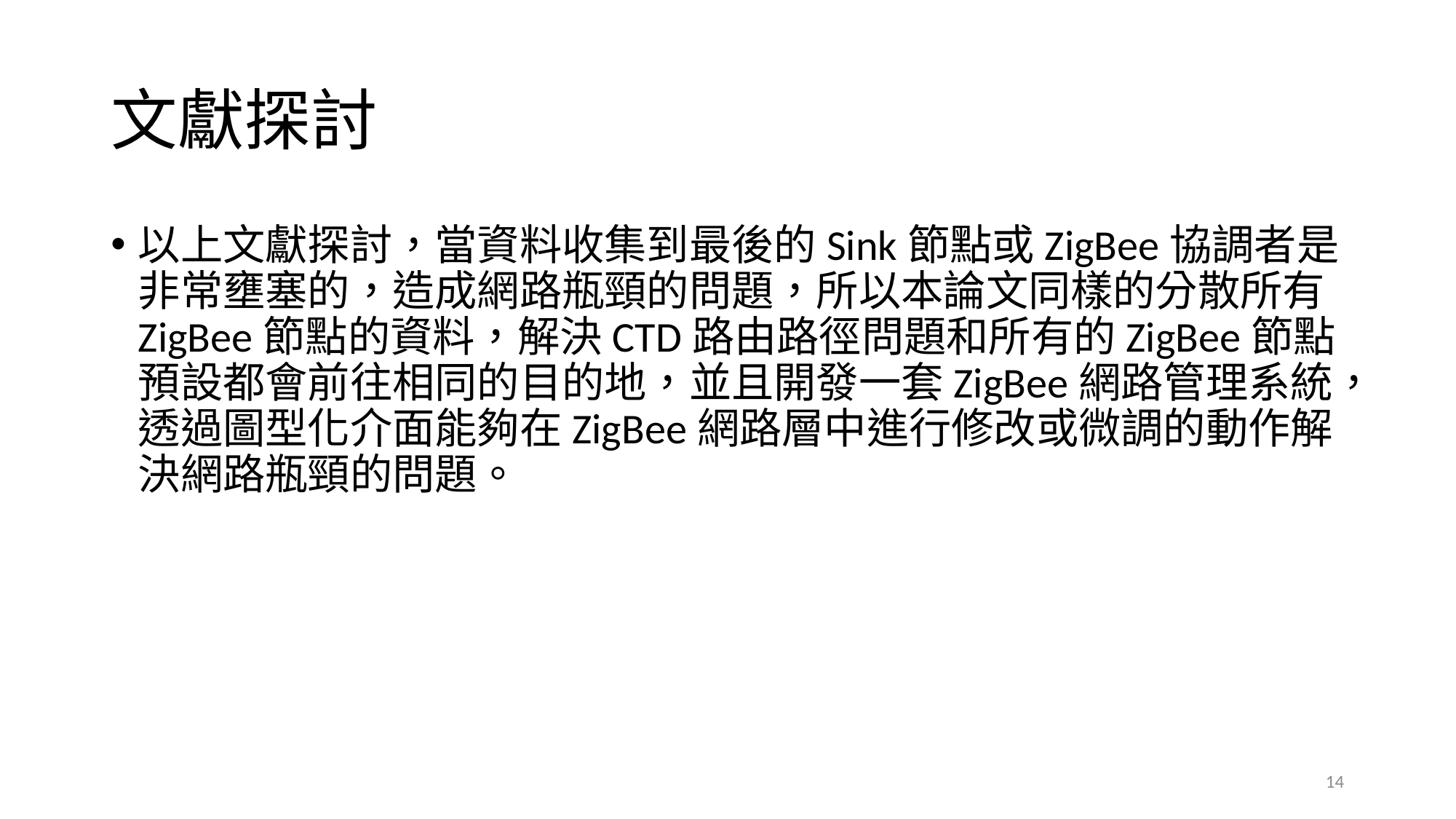

# 文獻探討
以上文獻探討，當資料收集到最後的Sink節點或ZigBee協調者是非常壅塞的，造成網路瓶頸的問題，所以本論文同樣的分散所有ZigBee節點的資料，解決CTD路由路徑問題和所有的ZigBee節點預設都會前往相同的目的地，並且開發一套ZigBee網路管理系統，透過圖型化介面能夠在ZigBee網路層中進行修改或微調的動作解決網路瓶頸的問題。

14